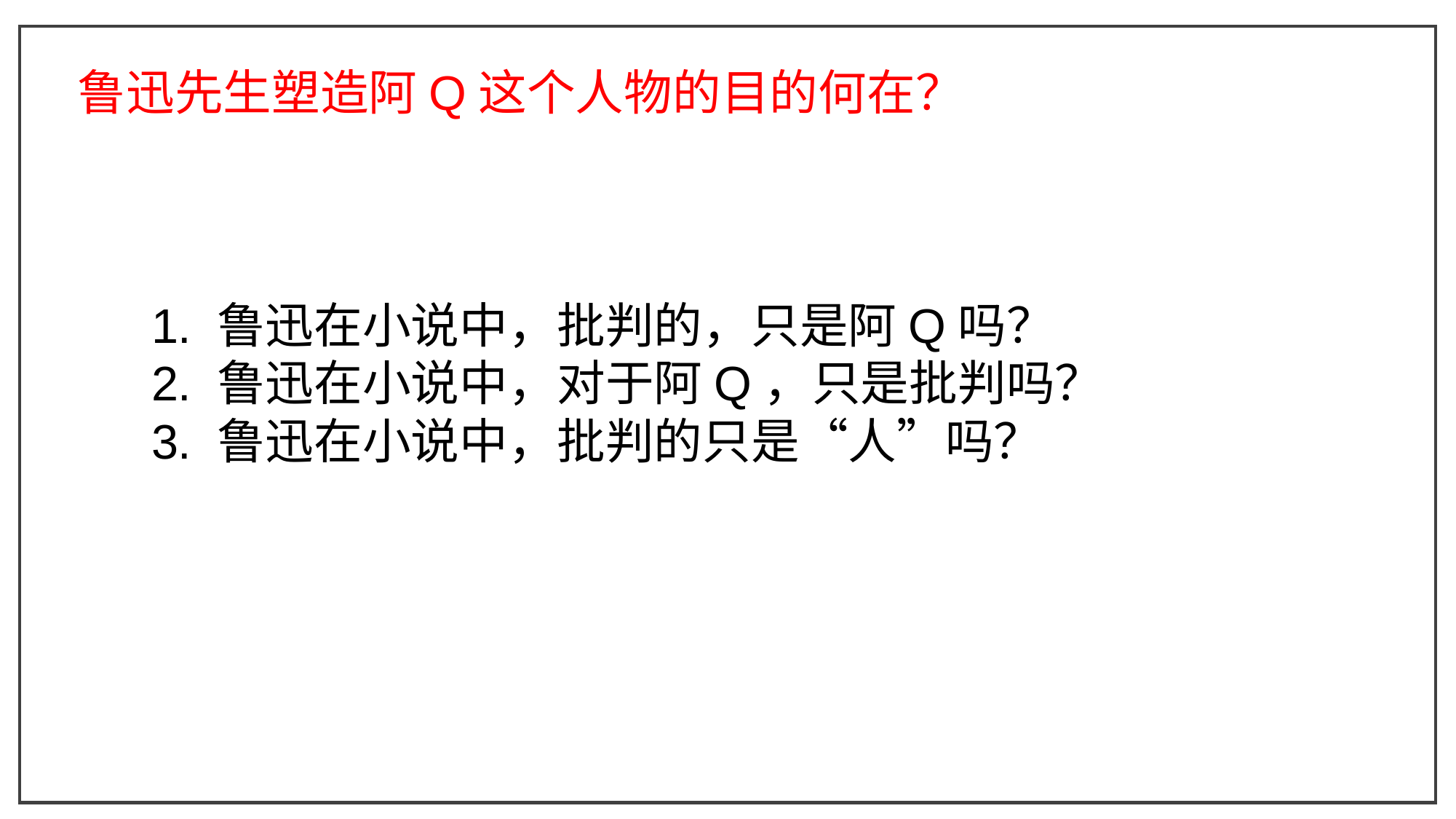

鲁迅先生塑造阿Q这个人物的目的何在？
1. 鲁迅在小说中，批判的，只是阿Q吗？
2. 鲁迅在小说中，对于阿Q，只是批判吗？
3. 鲁迅在小说中，批判的只是“人”吗？